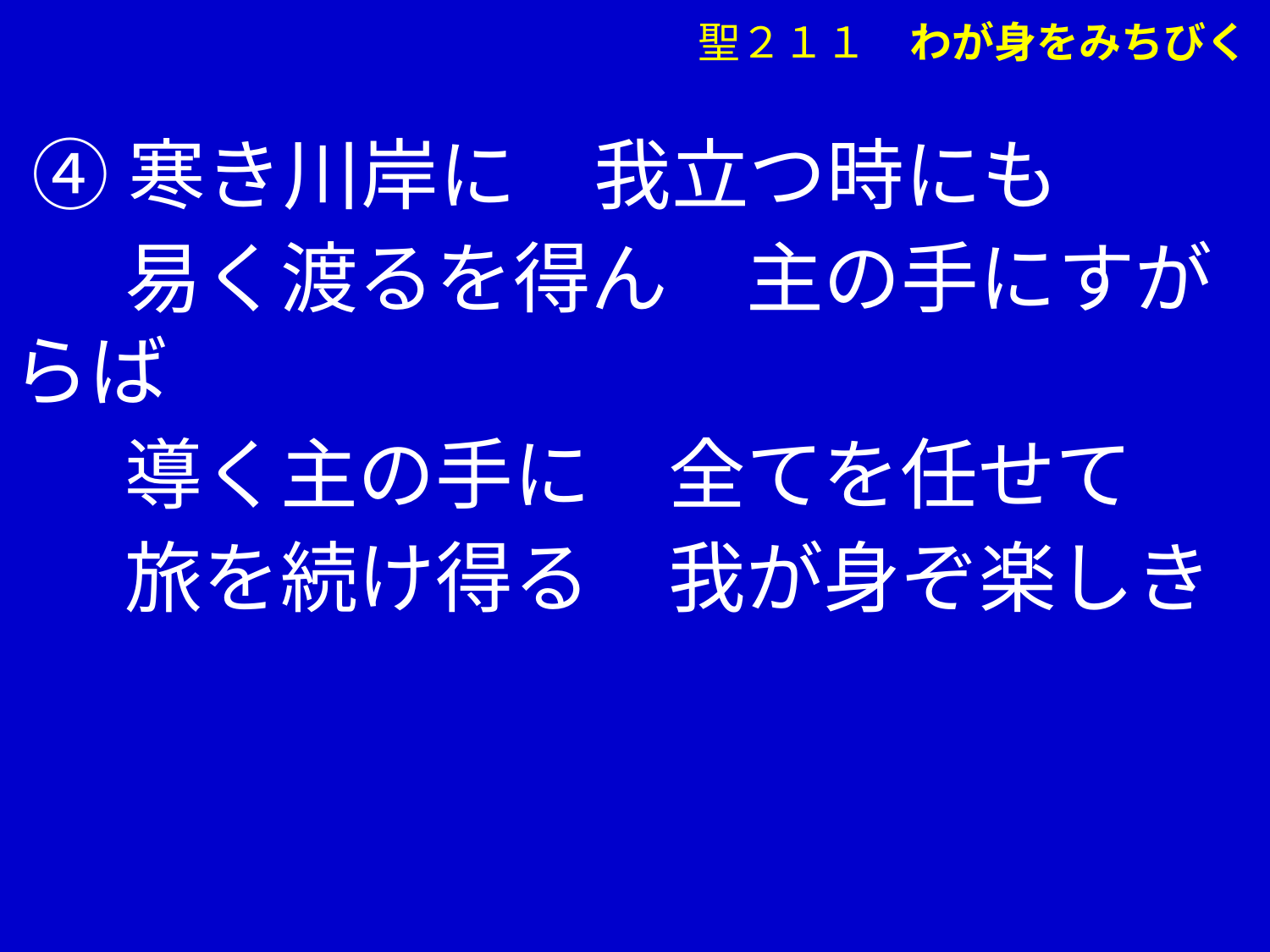

聖２１１　わが身をみちびく
  ④寒き川岸に　我立つ時にも
　  易く渡るを得ん　主の手にすがらば
　  導く主の手に　全てを任せて
　  旅を続け得る　我が身ぞ楽しき